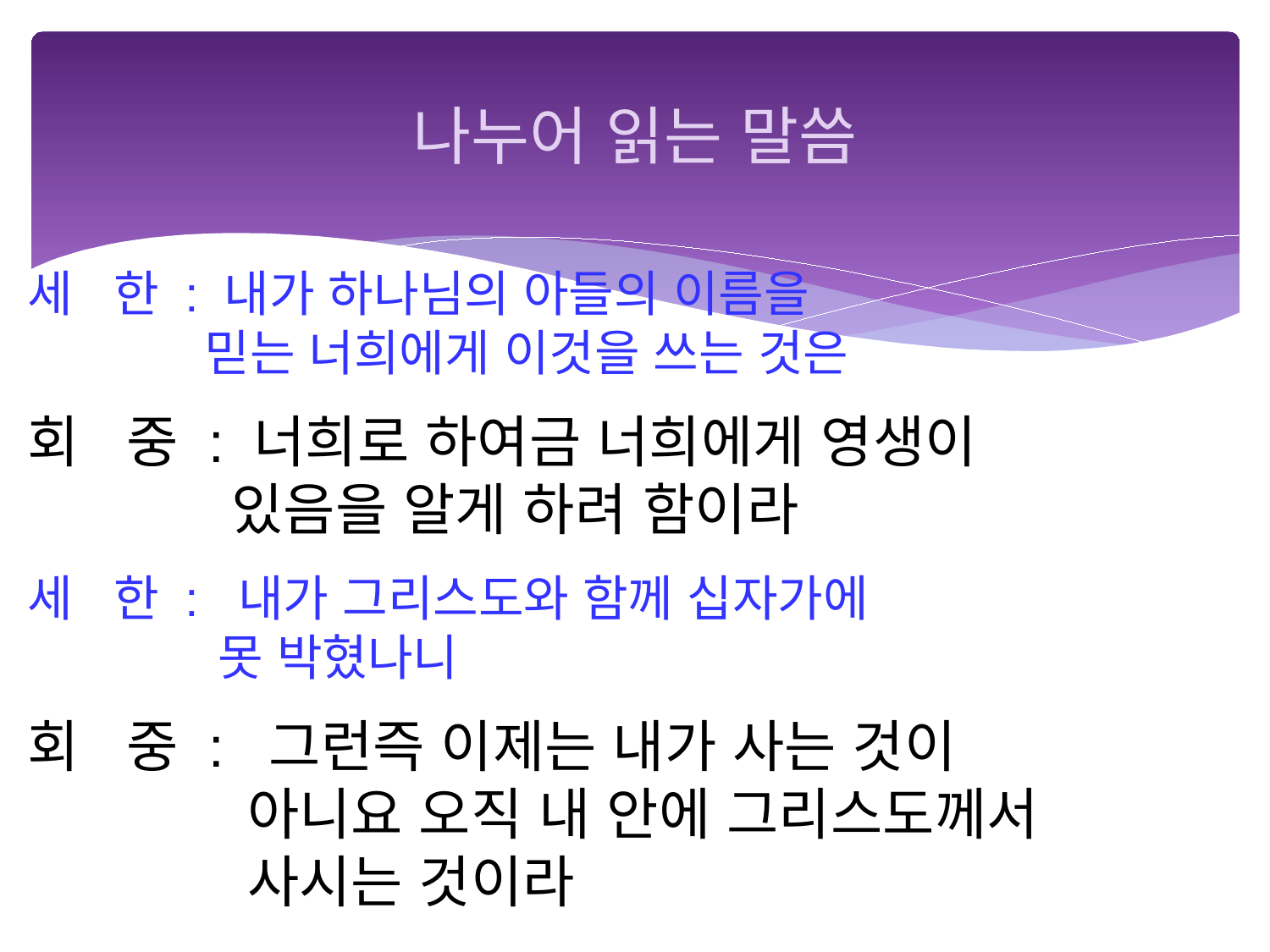

# 나누어 읽는 말씀
세   한 : 내가 하나님의 아들의 이름을
            믿는 너희에게 이것을 쓰는 것은

회   중 : 너희로 하여금 너희에게 영생이
            있음을 알게 하려 함이라

세   한 :  내가 그리스도와 함께 십자가에
             못 박혔나니

회   중 :  그런즉 이제는 내가 사는 것이
             아니요 오직 내 안에 그리스도께서
             사시는 것이라